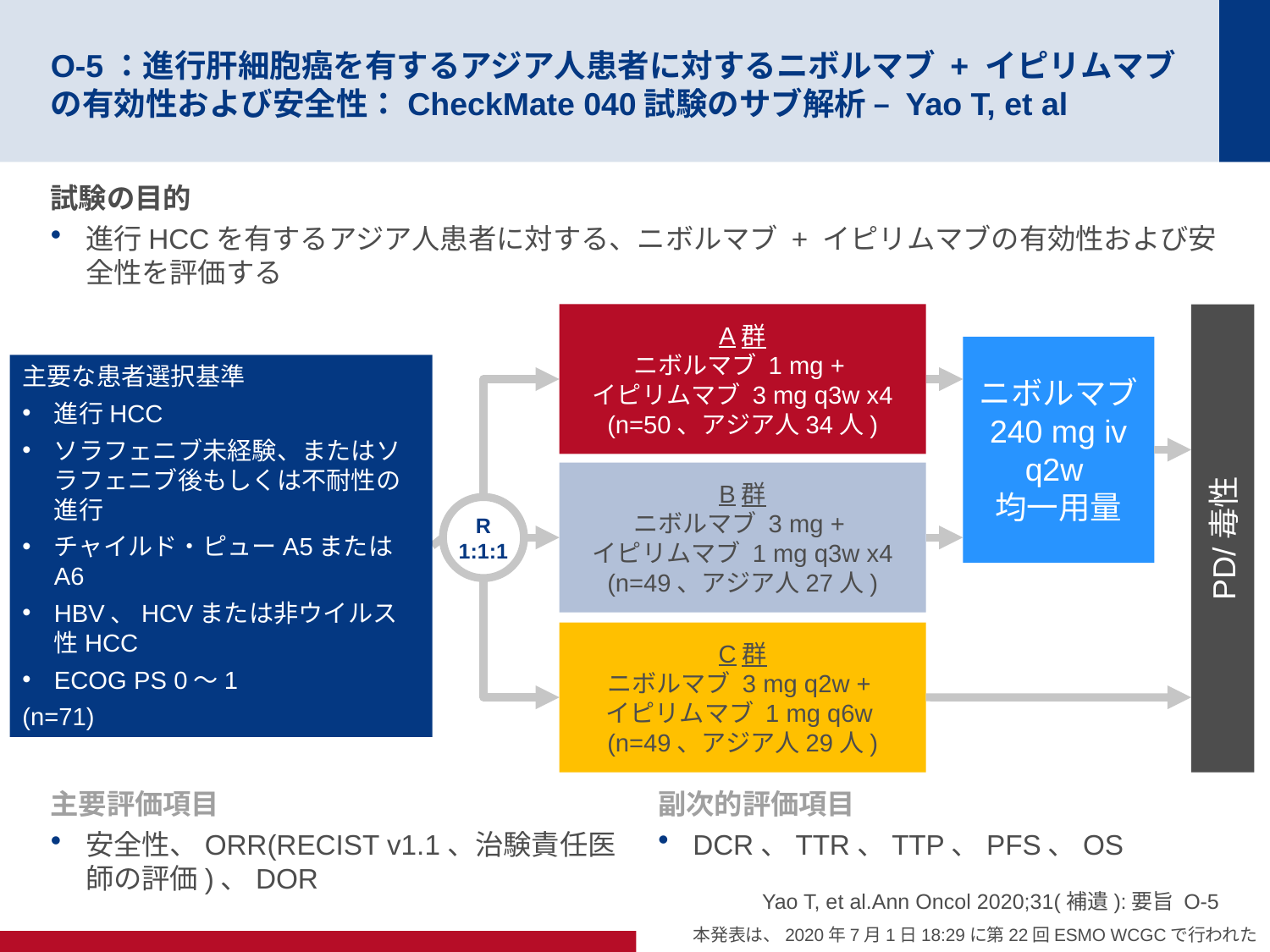

# O-5：進行肝細胞癌を有するアジア人患者に対するニボルマブ + イピリムマブの有効性および安全性：CheckMate 040試験のサブ解析 – Yao T, et al
試験の目的
進行HCCを有するアジア人患者に対する、ニボルマブ + イピリムマブの有効性および安全性を評価する
A群
ニボルマブ 1 mg +
イピリムマブ 3 mg q3w x4 (n=50、アジア人34人)
PD/毒性
ニボルマブ 240 mg iv q2w
均一用量
主要な患者選択基準
進行HCC
ソラフェニブ未経験、またはソラフェニブ後もしくは不耐性の進行
チャイルド・ピューA5またはA6
HBV、HCVまたは非ウイルス性HCC
ECOG PS 0～1
(n=71)
B群
ニボルマブ 3 mg +
イピリムマブ 1 mg q3w x4 (n=49、アジア人27人)
R
1:1:1
C群
ニボルマブ 3 mg q2w +
イピリムマブ 1 mg q6w
(n=49、アジア人29人)
主要評価項目
安全性、ORR(RECIST v1.1、治験責任医師の評価)、DOR
副次的評価項目
DCR、TTR、TTP、PFS、OS
Yao T, et al.Ann Oncol 2020;31(補遺):要旨 O-5
本発表は、2020年7月1日18:29に第22回ESMO WCGCで行われた